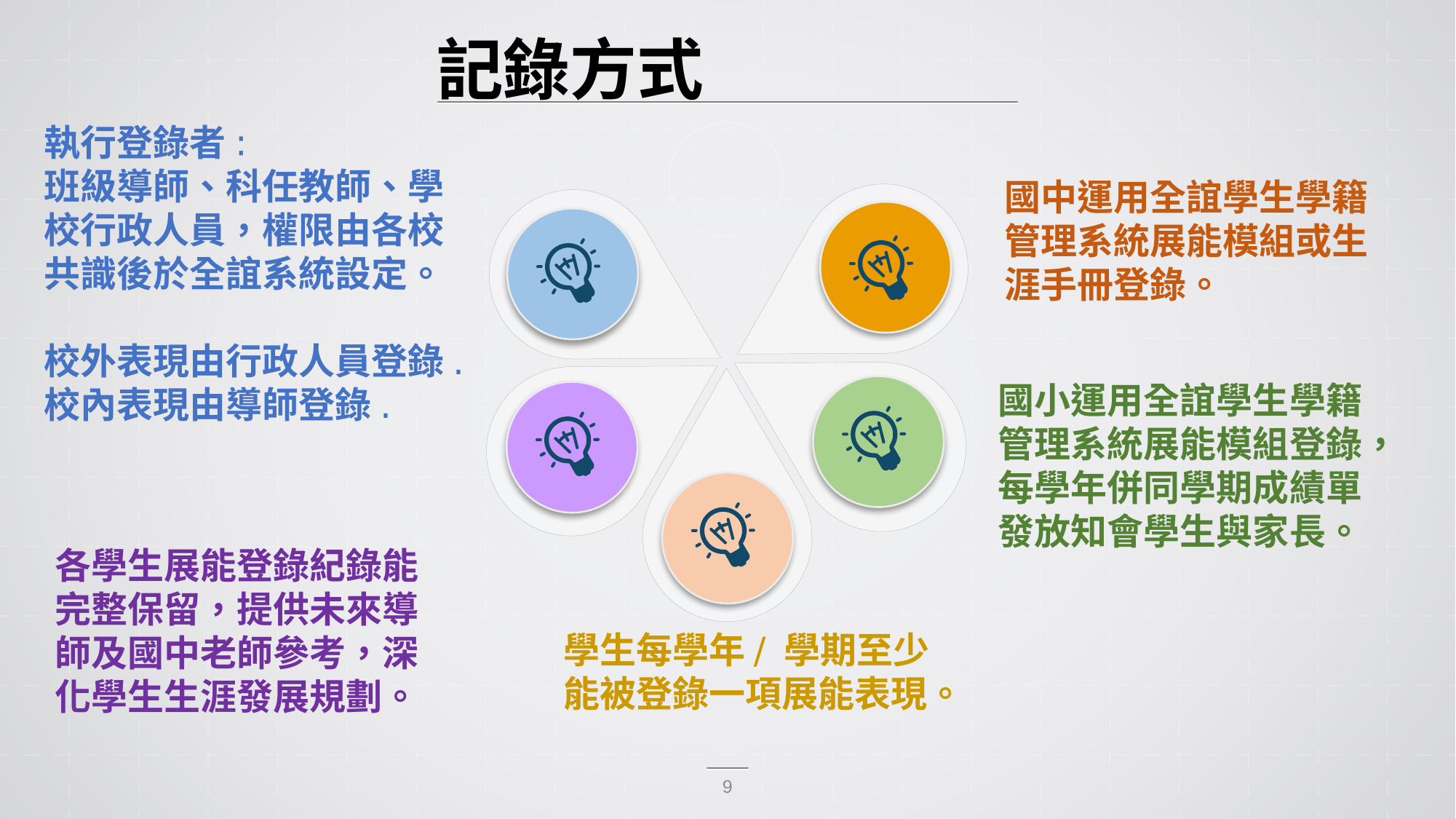

記錄方式
執行登錄者:
班級導師、科任教師、學校行政人員，權限由各校共識後於全誼系統設定。

校外表現由行政人員登錄.
校內表現由導師登錄.

國中運用全誼學生學籍管理系統展能模組或生涯手冊登錄。

國小運用全誼學生學籍管理系統展能模組登錄，每學年併同學期成績單發放知會學生與家長。

各學生展能登錄紀錄能完整保留，提供未來導師及國中老師參考，深化學生生涯發展規劃。
學生每學年/學期至少能被登錄一項展能表現。
9